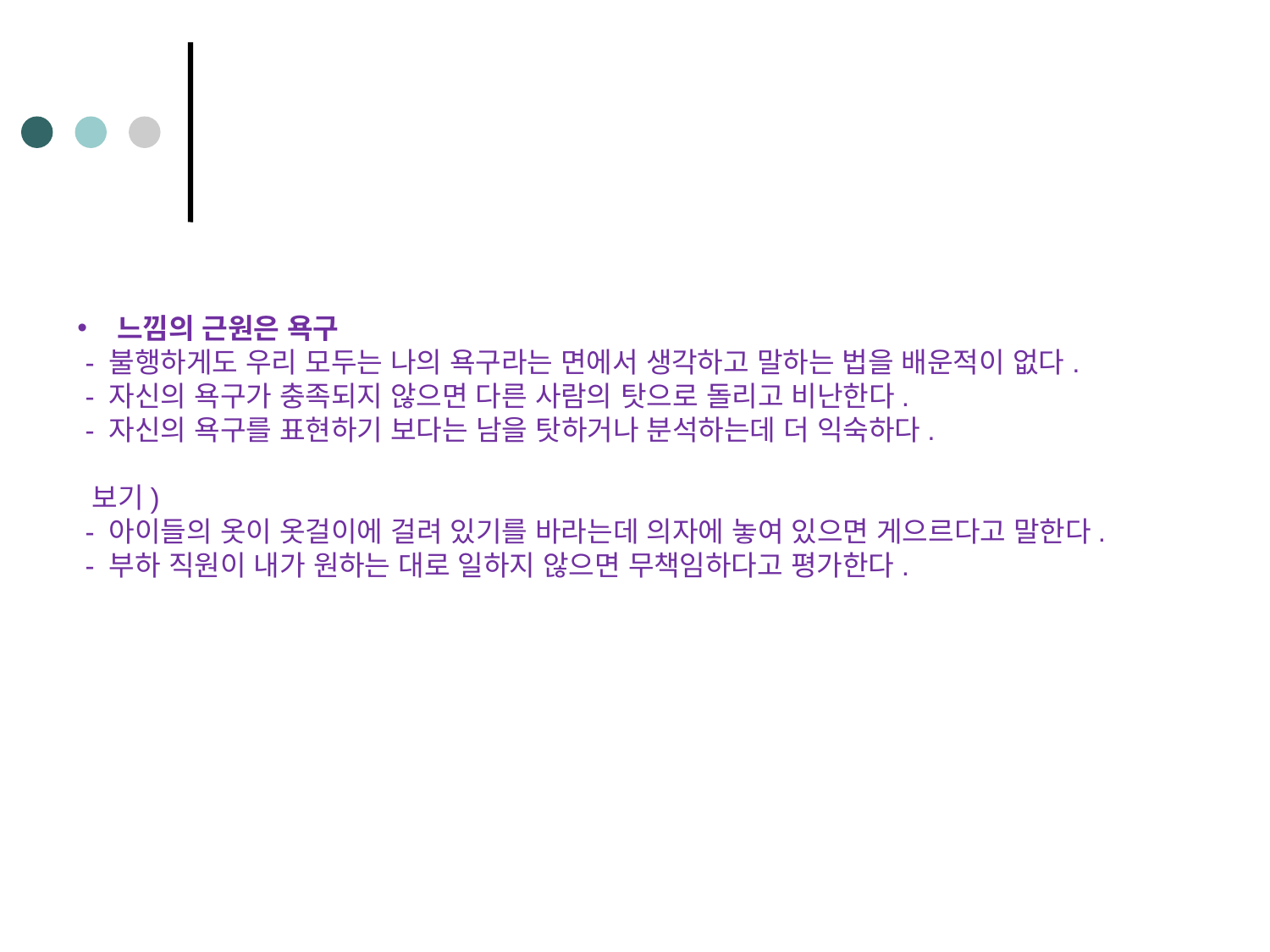

느낌의 근원은 욕구
 - 불행하게도 우리 모두는 나의 욕구라는 면에서 생각하고 말하는 법을 배운적이 없다.
 - 자신의 욕구가 충족되지 않으면 다른 사람의 탓으로 돌리고 비난한다.
 - 자신의 욕구를 표현하기 보다는 남을 탓하거나 분석하는데 더 익숙하다.

 보기)
 - 아이들의 옷이 옷걸이에 걸려 있기를 바라는데 의자에 놓여 있으면 게으르다고 말한다.
 - 부하 직원이 내가 원하는 대로 일하지 않으면 무책임하다고 평가한다.